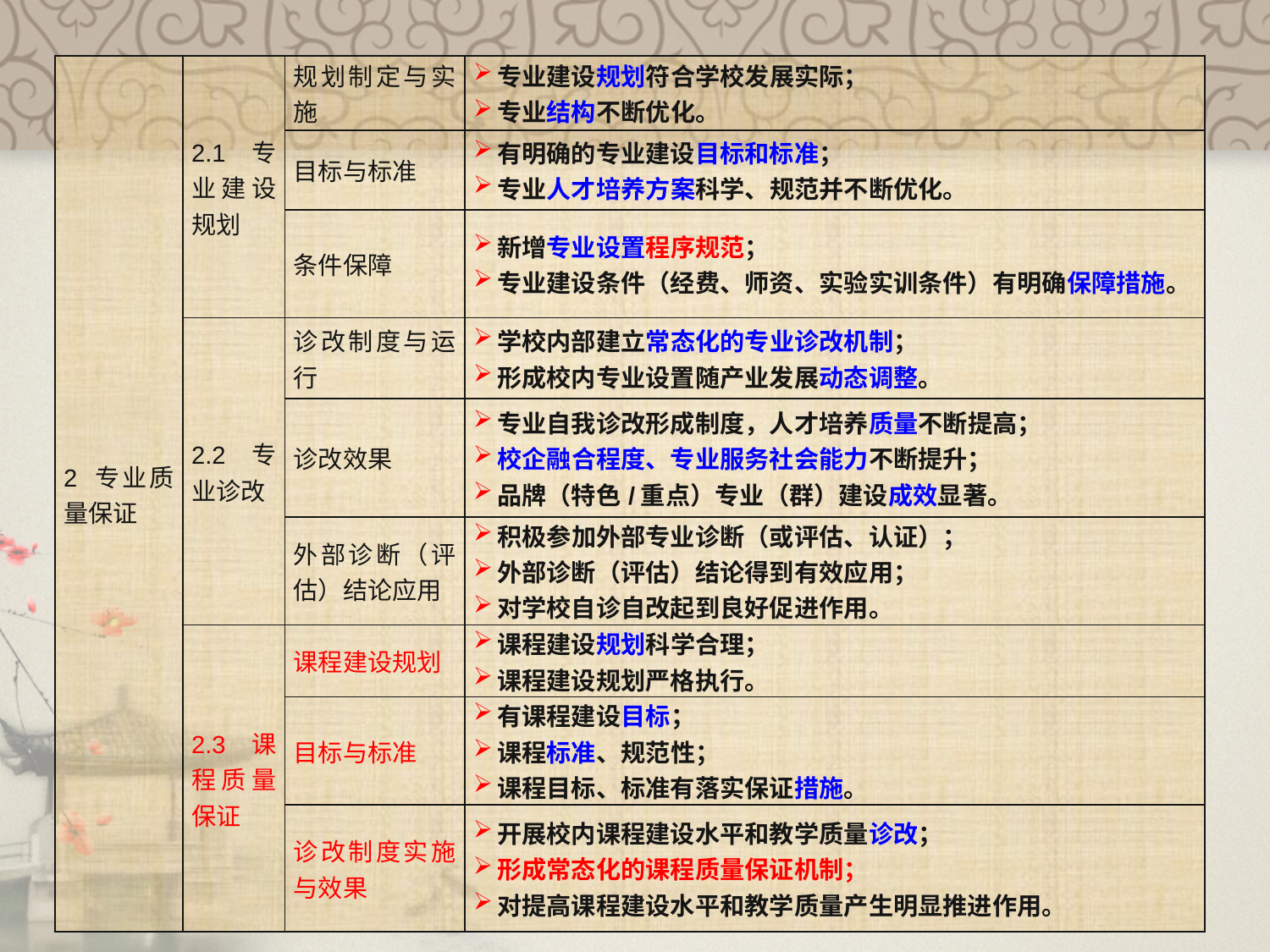

| 2 专业质量保证 | 2.1专业建设规划 | 规划制定与实施 | 专业建设规划符合学校发展实际； 专业结构不断优化。 |
| --- | --- | --- | --- |
|  |  | 目标与标准 | 有明确的专业建设目标和标准； 专业人才培养方案科学、规范并不断优化。 |
|  |  | 条件保障 | 新增专业设置程序规范； 专业建设条件（经费、师资、实验实训条件）有明确保障措施。 |
|  | 2.2专业诊改 | 诊改制度与运行 | 学校内部建立常态化的专业诊改机制； 形成校内专业设置随产业发展动态调整。 |
|  |  | 诊改效果 | 专业自我诊改形成制度，人才培养质量不断提高； 校企融合程度、专业服务社会能力不断提升； 品牌（特色/重点）专业（群）建设成效显著。 |
|  |  | 外部诊断（评估）结论应用 | 积极参加外部专业诊断（或评估、认证）； 外部诊断（评估）结论得到有效应用； 对学校自诊自改起到良好促进作用。 |
|  | 2.3课程质量保证 | 课程建设规划 | 课程建设规划科学合理； 课程建设规划严格执行。 |
|  |  | 目标与标准 | 有课程建设目标； 课程标准、规范性； 课程目标、标准有落实保证措施。 |
|  |  | 诊改制度实施与效果 | 开展校内课程建设水平和教学质量诊改； 形成常态化的课程质量保证机制； 对提高课程建设水平和教学质量产生明显推进作用。 |